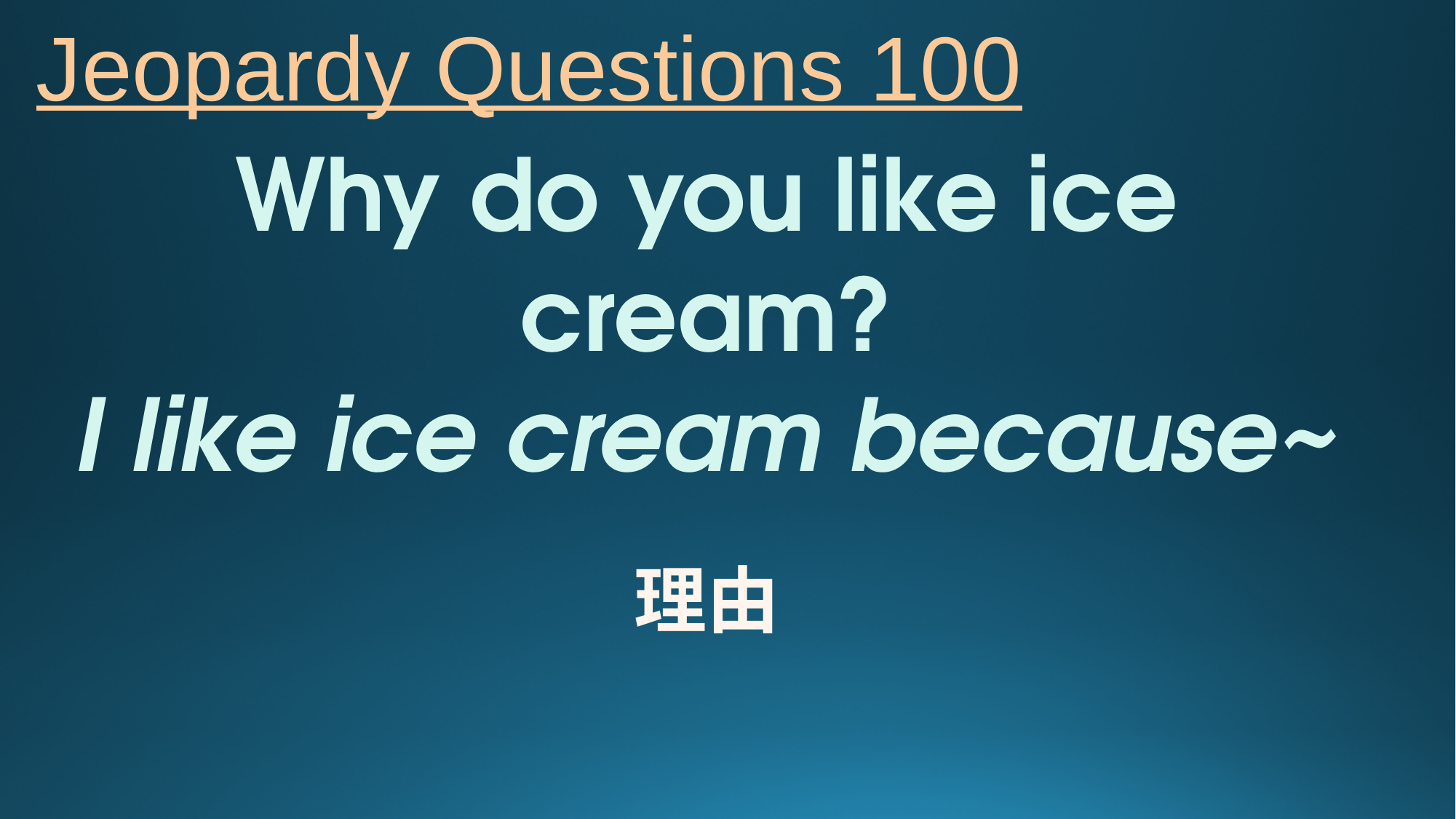

# Jeopardy Questions 100
Why do you like ice cream?
I like ice cream because~
理由